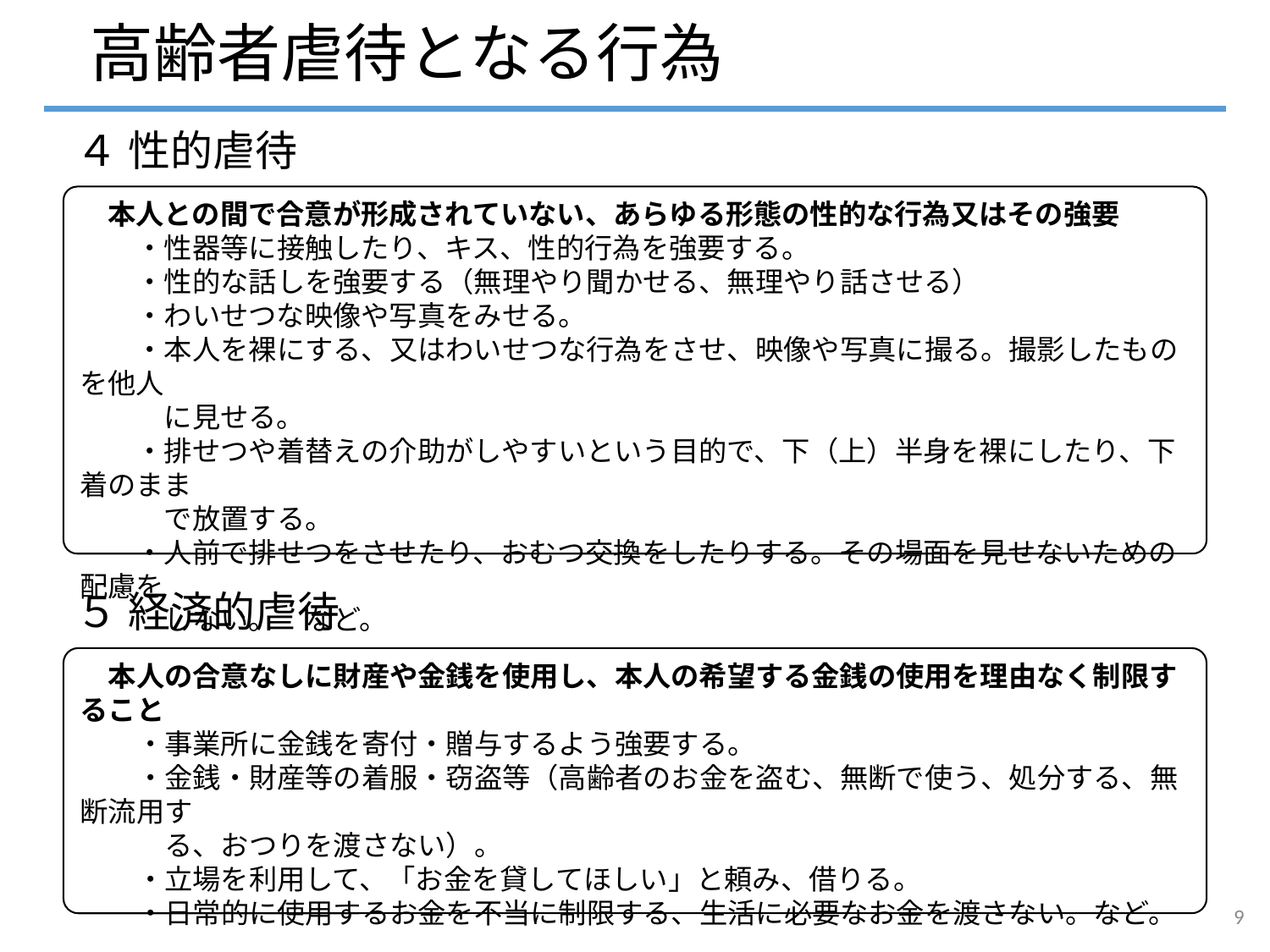

# 高齢者虐待となる行為
４ 性的虐待
　本人との間で合意が形成されていない、あらゆる形態の性的な行為又はその強要
　　・性器等に接触したり、キス、性的行為を強要する。
　　・性的な話しを強要する（無理やり聞かせる、無理やり話させる）
　　・わいせつな映像や写真をみせる。
　　・本人を裸にする、又はわいせつな行為をさせ、映像や写真に撮る。撮影したものを他人
　　　に見せる。
　　・排せつや着替えの介助がしやすいという目的で、下（上）半身を裸にしたり、下着のまま
　　　で放置する。
　　・人前で排せつをさせたり、おむつ交換をしたりする。その場面を見せないための配慮を
　　　しない。　など。

５ 経済的虐待
　本人の合意なしに財産や金銭を使用し、本人の希望する金銭の使用を理由なく制限すること
　　・事業所に金銭を寄付・贈与するよう強要する。
　　・金銭・財産等の着服・窃盗等（高齢者のお金を盗む、無断で使う、処分する、無断流用す
　　　る、おつりを渡さない）。
　　・立場を利用して、「お金を貸してほしい」と頼み、借りる。
　　・日常的に使用するお金を不当に制限する、生活に必要なお金を渡さない。など。

9